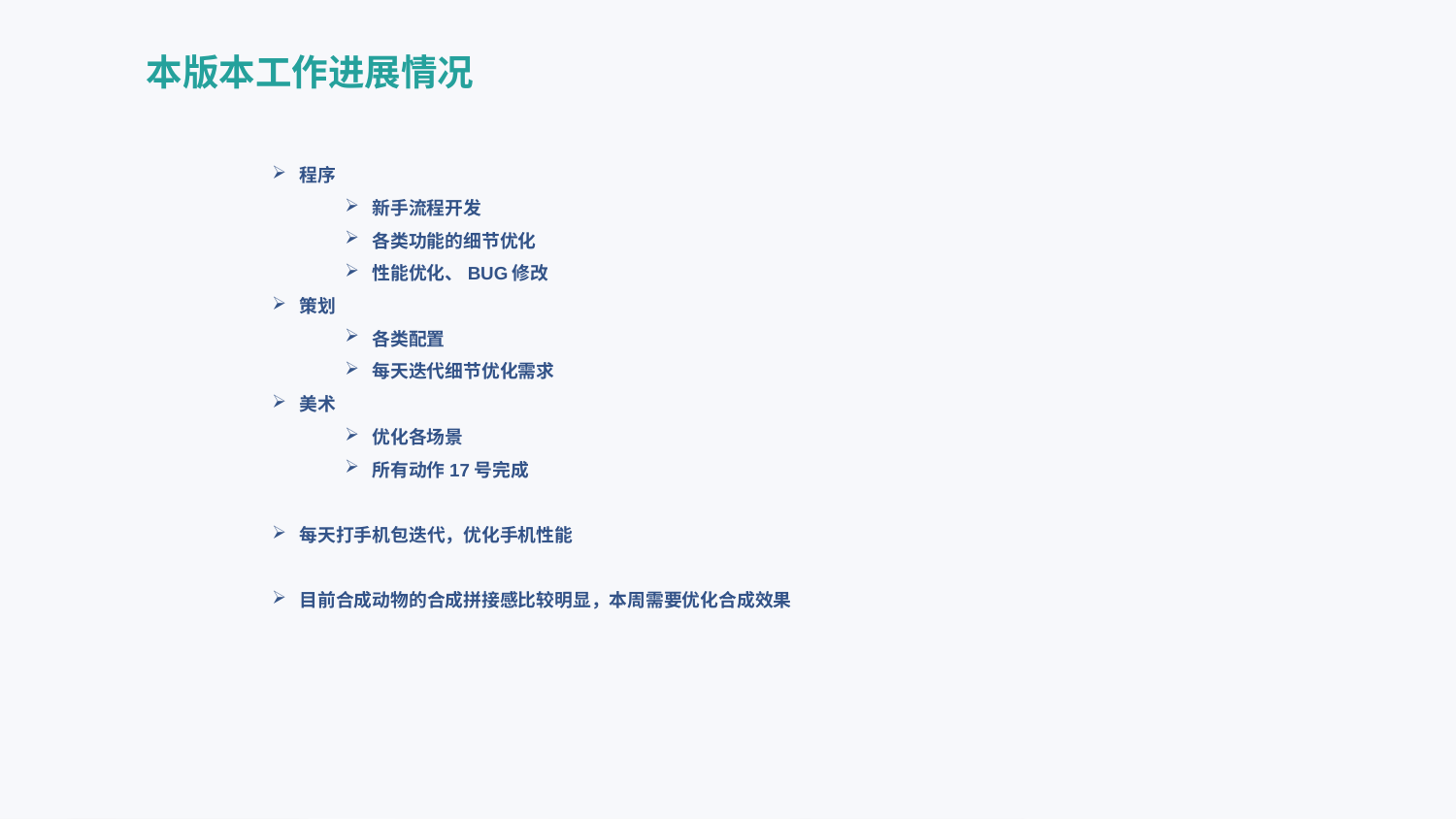

本版本工作进展情况
程序
新手流程开发
各类功能的细节优化
性能优化、BUG修改
策划
各类配置
每天迭代细节优化需求
美术
优化各场景
所有动作17号完成

每天打手机包迭代，优化手机性能

目前合成动物的合成拼接感比较明显，本周需要优化合成效果